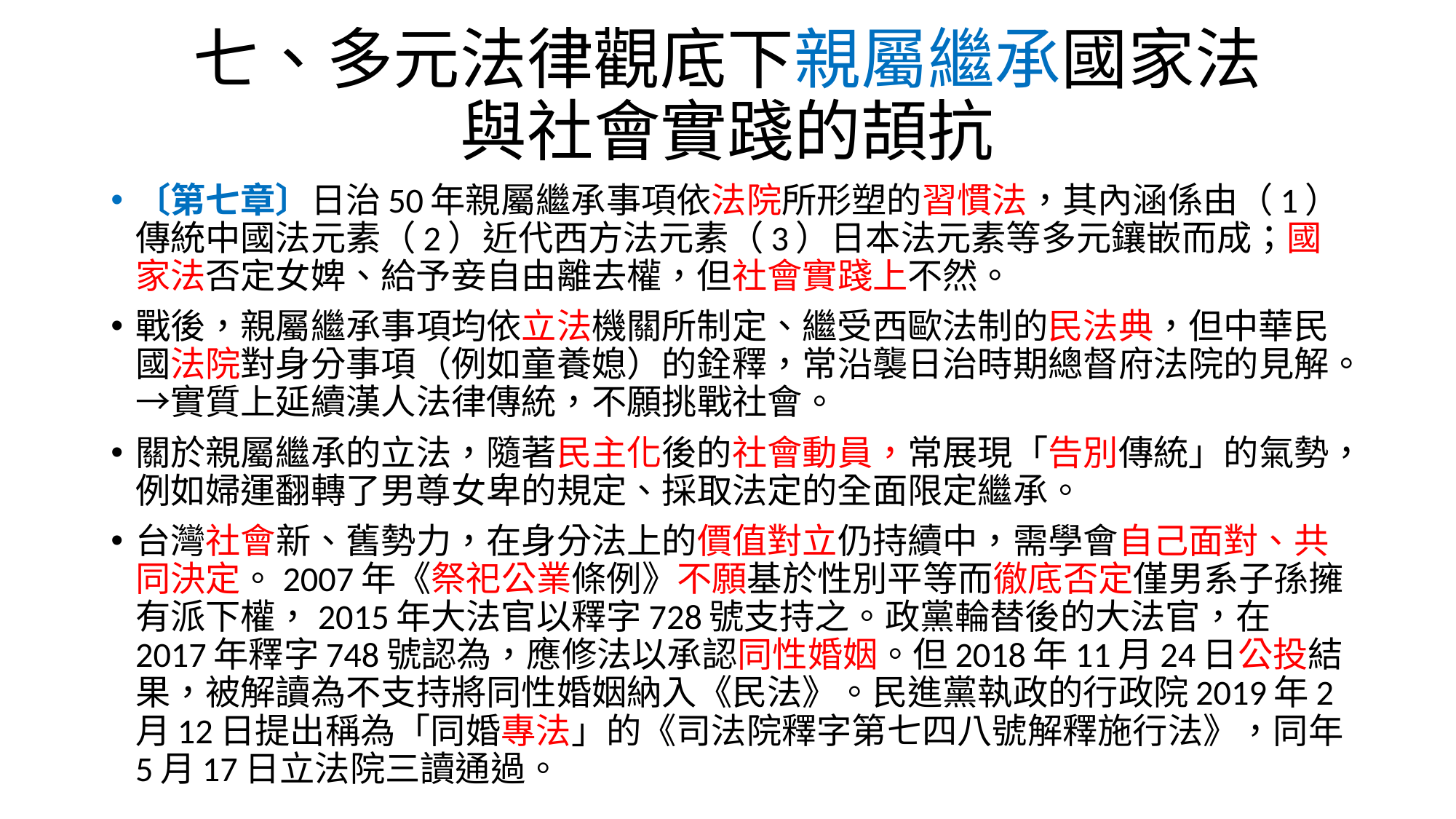

# 七、多元法律觀底下親屬繼承國家法 與社會實踐的頡抗
〔第七章〕日治50年親屬繼承事項依法院所形塑的習慣法，其內涵係由（1）傳統中國法元素（2）近代西方法元素（3）日本法元素等多元鑲嵌而成；國家法否定女婢、給予妾自由離去權，但社會實踐上不然。
戰後，親屬繼承事項均依立法機關所制定、繼受西歐法制的民法典，但中華民國法院對身分事項（例如童養媳）的銓釋，常沿襲日治時期總督府法院的見解。→實質上延續漢人法律傳統，不願挑戰社會。
關於親屬繼承的立法，隨著民主化後的社會動員，常展現「告別傳統」的氣勢，例如婦運翻轉了男尊女卑的規定、採取法定的全面限定繼承。
台灣社會新、舊勢力，在身分法上的價值對立仍持續中，需學會自己面對、共同決定。2007年《祭祀公業條例》不願基於性別平等而徹底否定僅男系子孫擁有派下權，2015年大法官以釋字728號支持之。政黨輪替後的大法官，在2017年釋字748號認為，應修法以承認同性婚姻。但2018年11月24日公投結果，被解讀為不支持將同性婚姻納入《民法》。民進黨執政的行政院2019年2月12日提出稱為「同婚專法」的《司法院釋字第七四八號解釋施行法》，同年5月17日立法院三讀通過。